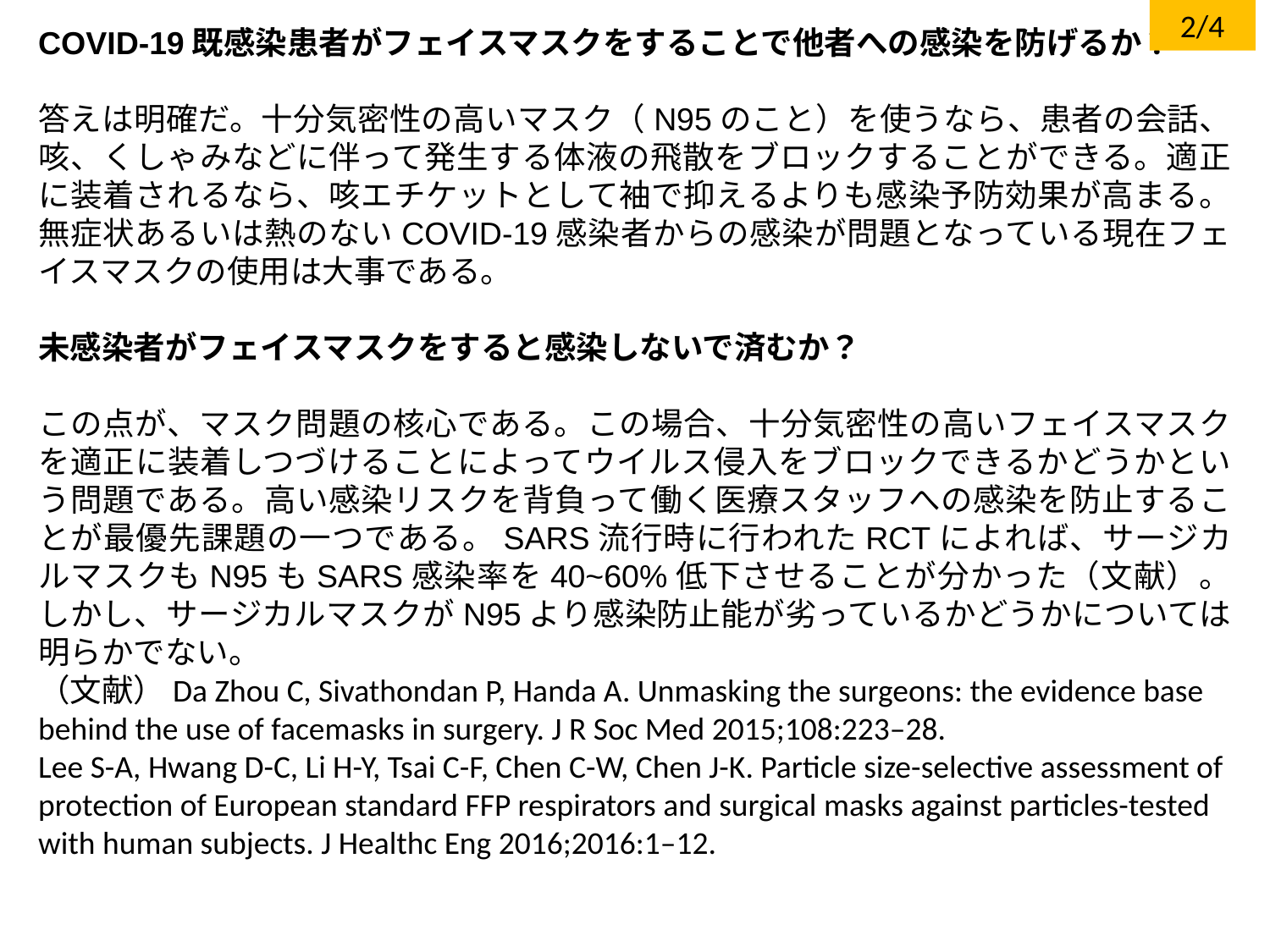

2/4
COVID-19既感染患者がフェイスマスクをすることで他者への感染を防げるか？

答えは明確だ。十分気密性の高いマスク（N95のこと）を使うなら、患者の会話、咳、くしゃみなどに伴って発生する体液の飛散をブロックすることができる。適正に装着されるなら、咳エチケットとして袖で抑えるよりも感染予防効果が高まる。無症状あるいは熱のないCOVID-19感染者からの感染が問題となっている現在フェイスマスクの使用は大事である。

未感染者がフェイスマスクをすると感染しないで済むか？

この点が、マスク問題の核心である。この場合、十分気密性の高いフェイスマスクを適正に装着しつづけることによってウイルス侵入をブロックできるかどうかという問題である。高い感染リスクを背負って働く医療スタッフへの感染を防止することが最優先課題の一つである。SARS流行時に行われたRCTによれば、サージカルマスクもN95もSARS感染率を40~60%低下させることが分かった（文献）。しかし、サージカルマスクがN95より感染防止能が劣っているかどうかについては明らかでない。
（文献）Da Zhou C, Sivathondan P, Handa A. Unmasking the surgeons: the evidence base behind the use of facemasks in surgery. J R Soc Med 2015;108:223–28.
Lee S-A, Hwang D-C, Li H-Y, Tsai C-F, Chen C-W, Chen J-K. Particle size-selective assessment of protection of European standard FFP respirators and surgical masks against particles-tested with human subjects. J Healthc Eng 2016;2016:1–12.